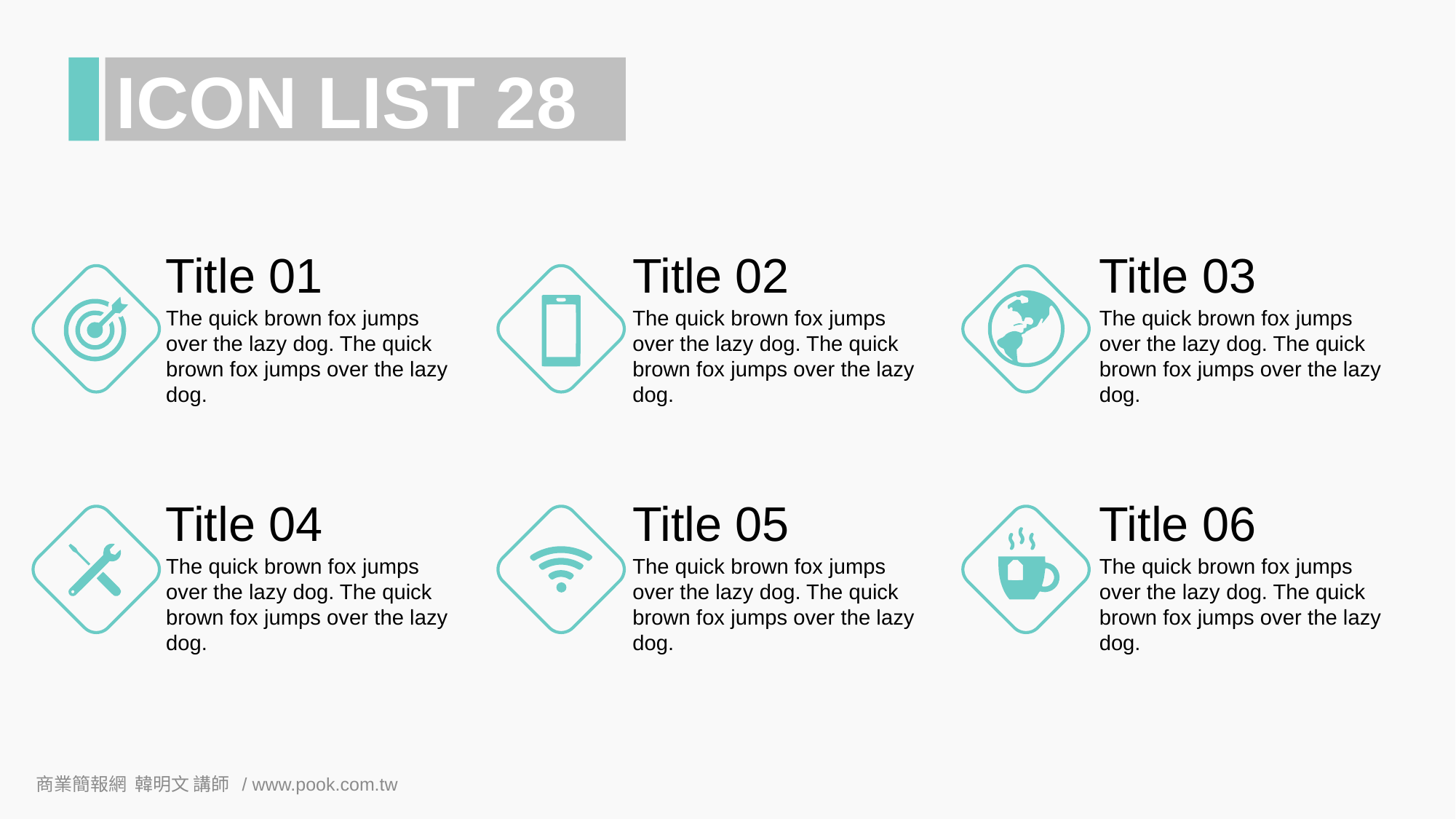

ICON LIST 28
Title 01
The quick brown fox jumps over the lazy dog. The quick brown fox jumps over the lazy dog.
Title 02
The quick brown fox jumps over the lazy dog. The quick brown fox jumps over the lazy dog.
Title 03
The quick brown fox jumps over the lazy dog. The quick brown fox jumps over the lazy dog.

Title 04
The quick brown fox jumps over the lazy dog. The quick brown fox jumps over the lazy dog.
Title 05
The quick brown fox jumps over the lazy dog. The quick brown fox jumps over the lazy dog.
Title 06
The quick brown fox jumps over the lazy dog. The quick brown fox jumps over the lazy dog.

商業簡報網  韓明文 講師  / www.pook.com.tw